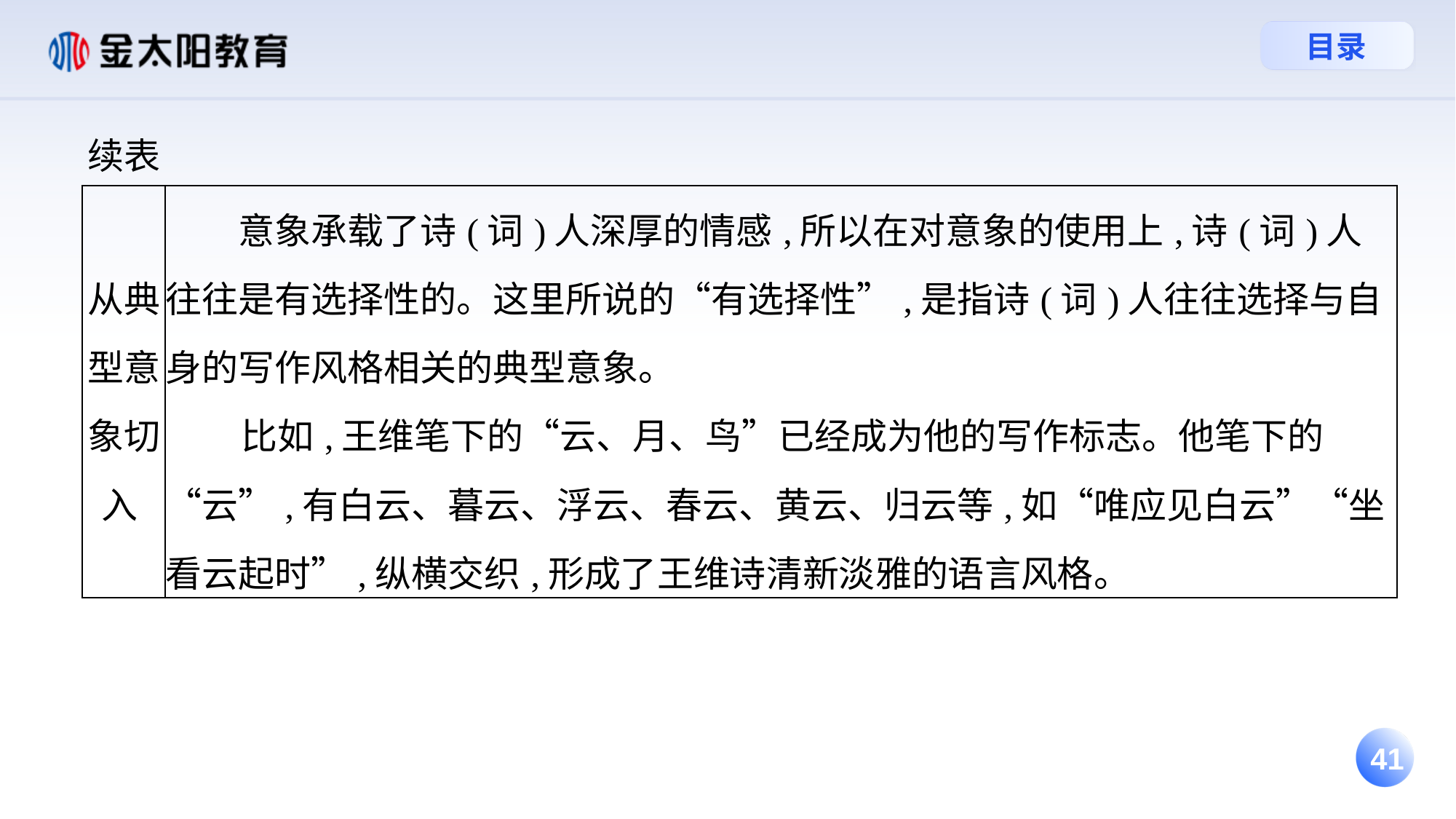

续表
| 从典型意象切入 | 意象承载了诗(词)人深厚的情感,所以在对意象的使用上,诗(词)人往往是有选择性的。这里所说的“有选择性”,是指诗(词)人往往选择与自身的写作风格相关的典型意象。 比如,王维笔下的“云、月、鸟”已经成为他的写作标志。他笔下的“云”,有白云、暮云、浮云、春云、黄云、归云等,如“唯应见白云”“坐看云起时”,纵横交织,形成了王维诗清新淡雅的语言风格。 |
| --- | --- |